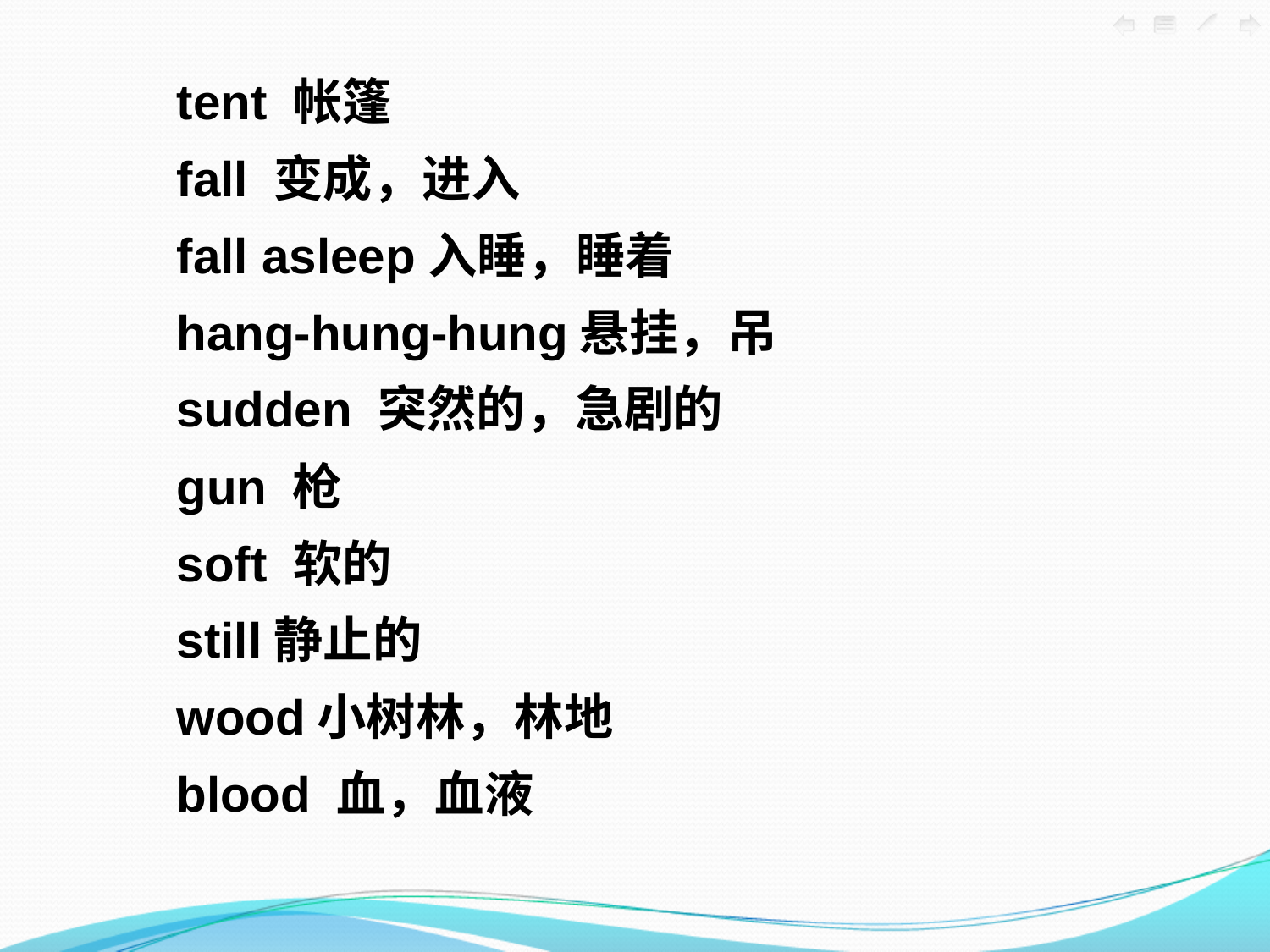

tent 帐篷
 fall 变成，进入
 fall asleep入睡，睡着
 hang-hung-hung悬挂，吊
 sudden 突然的，急剧的
 gun 枪
 soft 软的
 still静止的
 wood小树林，林地
 blood 血，血液